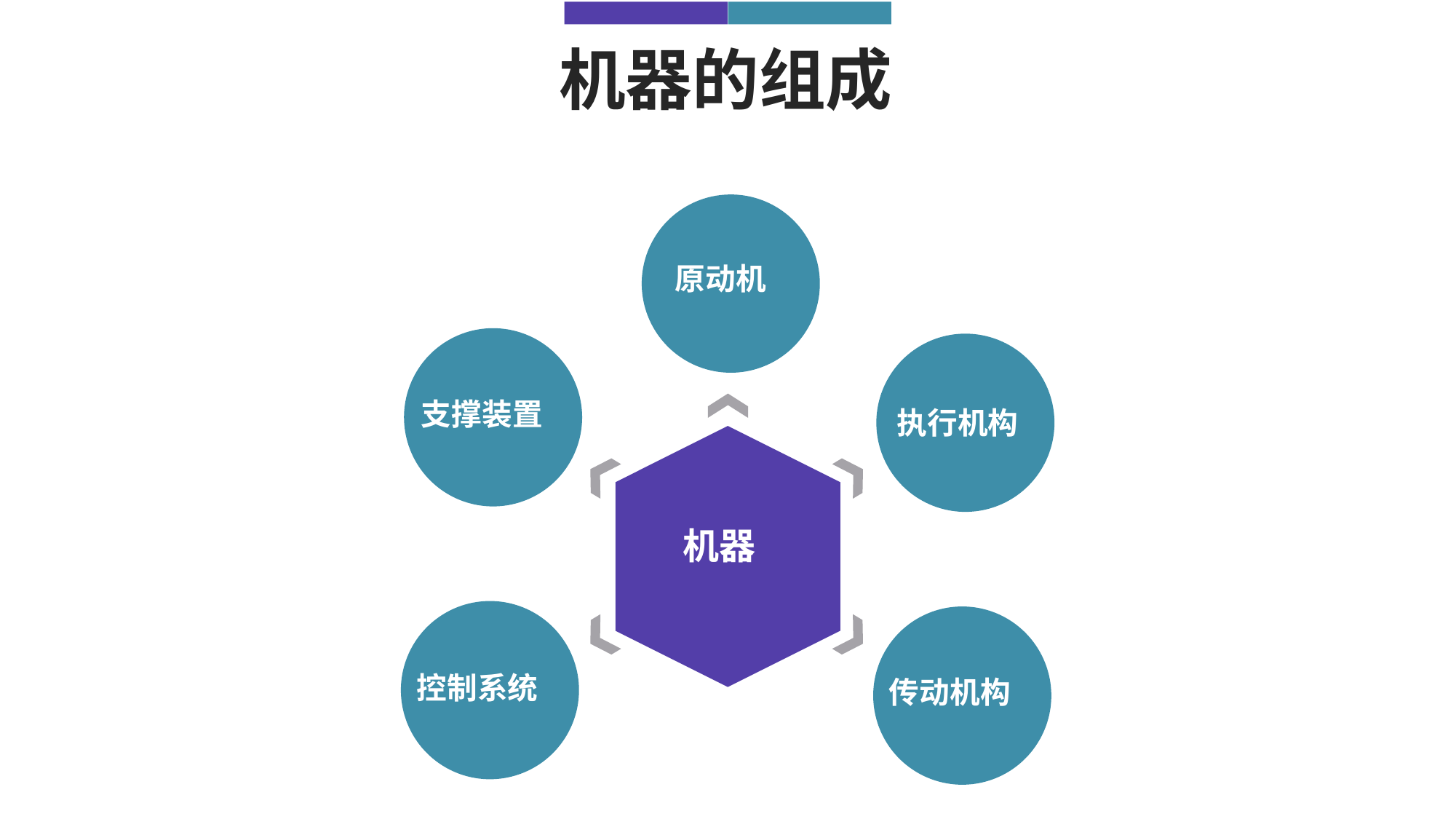

机器的组成

原动机

支撑装置
执行机构

机器

控制系统
传动机构